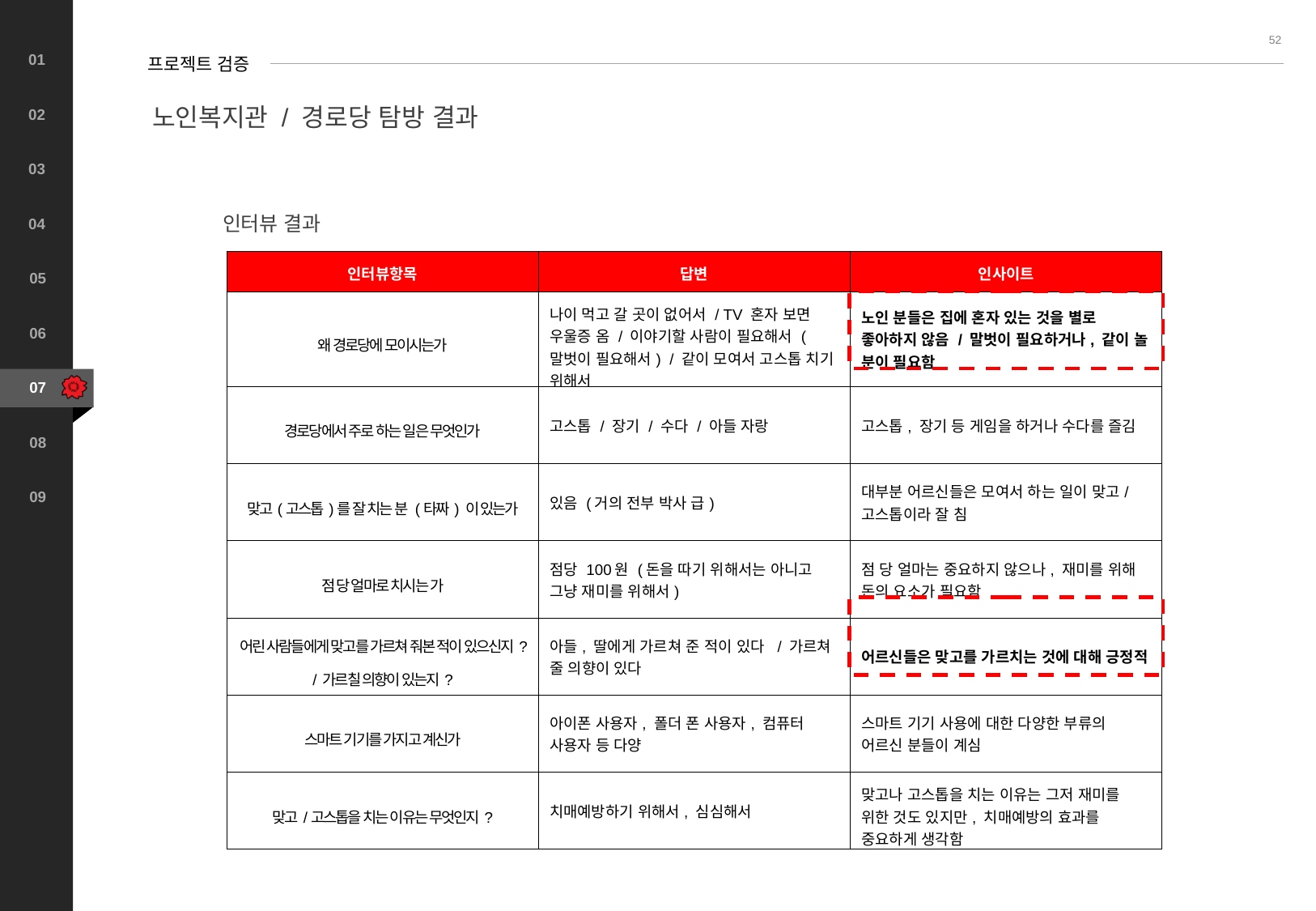

52
프로젝트 검증
노인복지관 / 경로당 탐방 결과
인터뷰 결과
| 인터뷰항목 | 답변 | 인사이트 |
| --- | --- | --- |
| 왜 경로당에 모이시는가 | 나이 먹고 갈 곳이 없어서 / TV 혼자 보면 우울증 옴 / 이야기할 사람이 필요해서 ( 말벗이 필요해서) / 같이 모여서 고스톱 치기 위해서 | 노인 분들은 집에 혼자 있는 것을 별로 좋아하지 않음 / 말벗이 필요하거나, 같이 놀 분이 필요함 |
| 경로당에서 주로 하는 일은 무엇인가 | 고스톱 / 장기 / 수다 / 아들 자랑 | 고스톱, 장기 등 게임을 하거나 수다를 즐김 |
| 맞고(고스톱)를 잘 치는 분 (타짜) 이 있는가 | 있음 (거의 전부 박사 급) | 대부분 어르신들은 모여서 하는 일이 맞고/고스톱이라 잘 침 |
| 점 당 얼마로 치시는 가 | 점당 100원 (돈을 따기 위해서는 아니고 그냥 재미를 위해서) | 점 당 얼마는 중요하지 않으나, 재미를 위해 돈의 요소가 필요함 |
| 어린 사람들에게 맞고를 가르쳐 줘본 적이 있으신지? / 가르칠 의향이 있는지? | 아들, 딸에게 가르쳐 준 적이 있다 / 가르쳐 줄 의향이 있다 | 어르신들은 맞고를 가르치는 것에 대해 긍정적 |
| 스마트 기기를 가지고 계신가 | 아이폰 사용자, 폴더 폰 사용자, 컴퓨터 사용자 등 다양 | 스마트 기기 사용에 대한 다양한 부류의 어르신 분들이 계심 |
| 맞고/고스톱을 치는 이유는 무엇인지? | 치매예방하기 위해서, 심심해서 | 맞고나 고스톱을 치는 이유는 그저 재미를 위한 것도 있지만, 치매예방의 효과를 중요하게 생각함 |